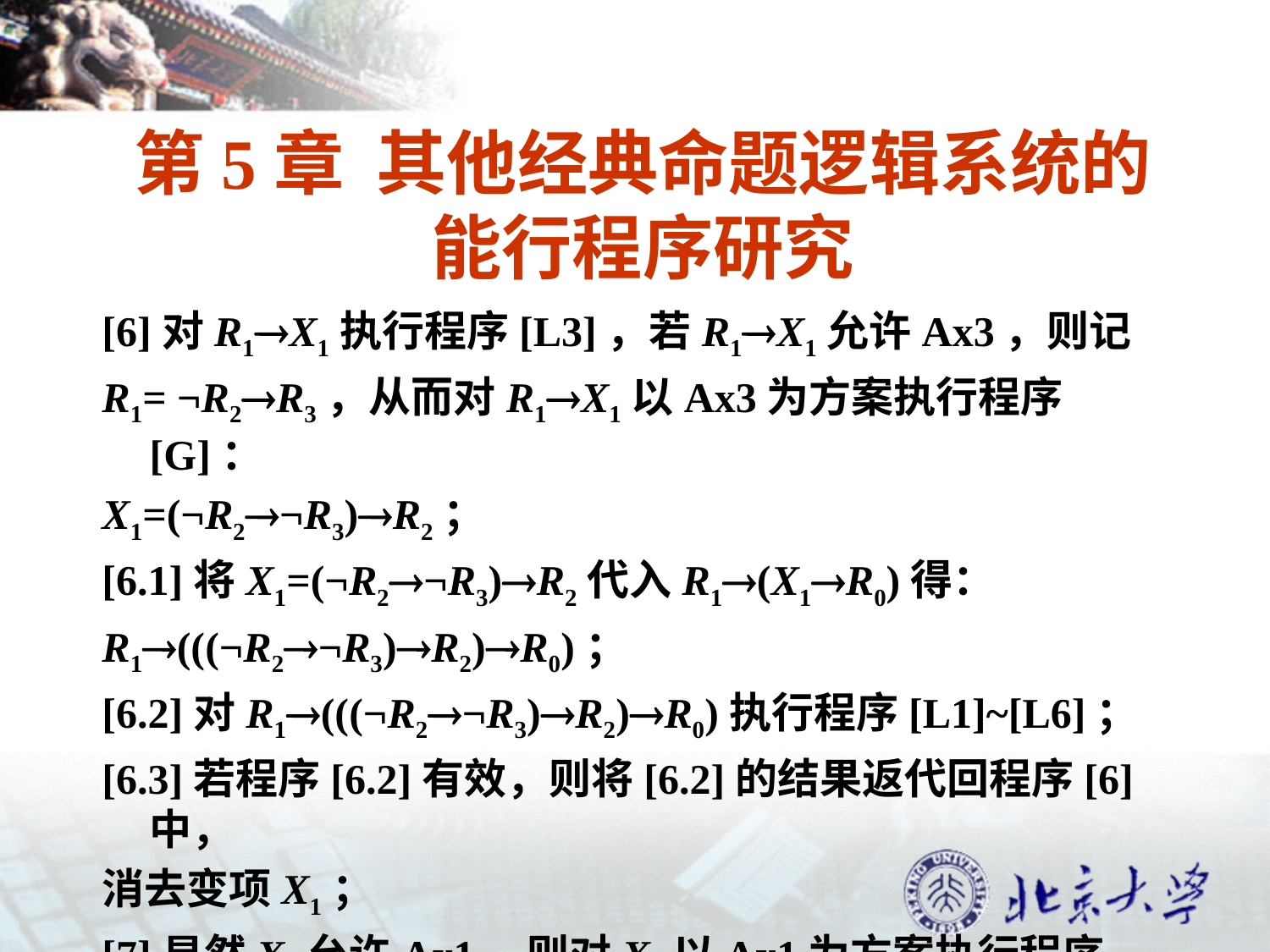

# 第5章  其他经典命题逻辑系统的能行程序研究
[6]对R1→X1执行程序[L3]，若R1→X1允许Ax3，则记
R1= ¬R2→R3，从而对R1→X1以Ax3为方案执行程序[G]：
X1=(¬R2→¬R3)→R2；
[6.1]将X1=(¬R2→¬R3)→R2代入R1→(X1→R0)得：
R1→(((¬R2→¬R3)→R2)→R0)；
[6.2]对R1→(((¬R2→¬R3)→R2)→R0)执行程序[L1]~[L6]；
[6.3]若程序[6.2]有效，则将[6.2]的结果返代回程序[6]中，
消去变项X1；
[7]显然X1允许Ax1，则对X1以Ax1为方案执行程序[G]：